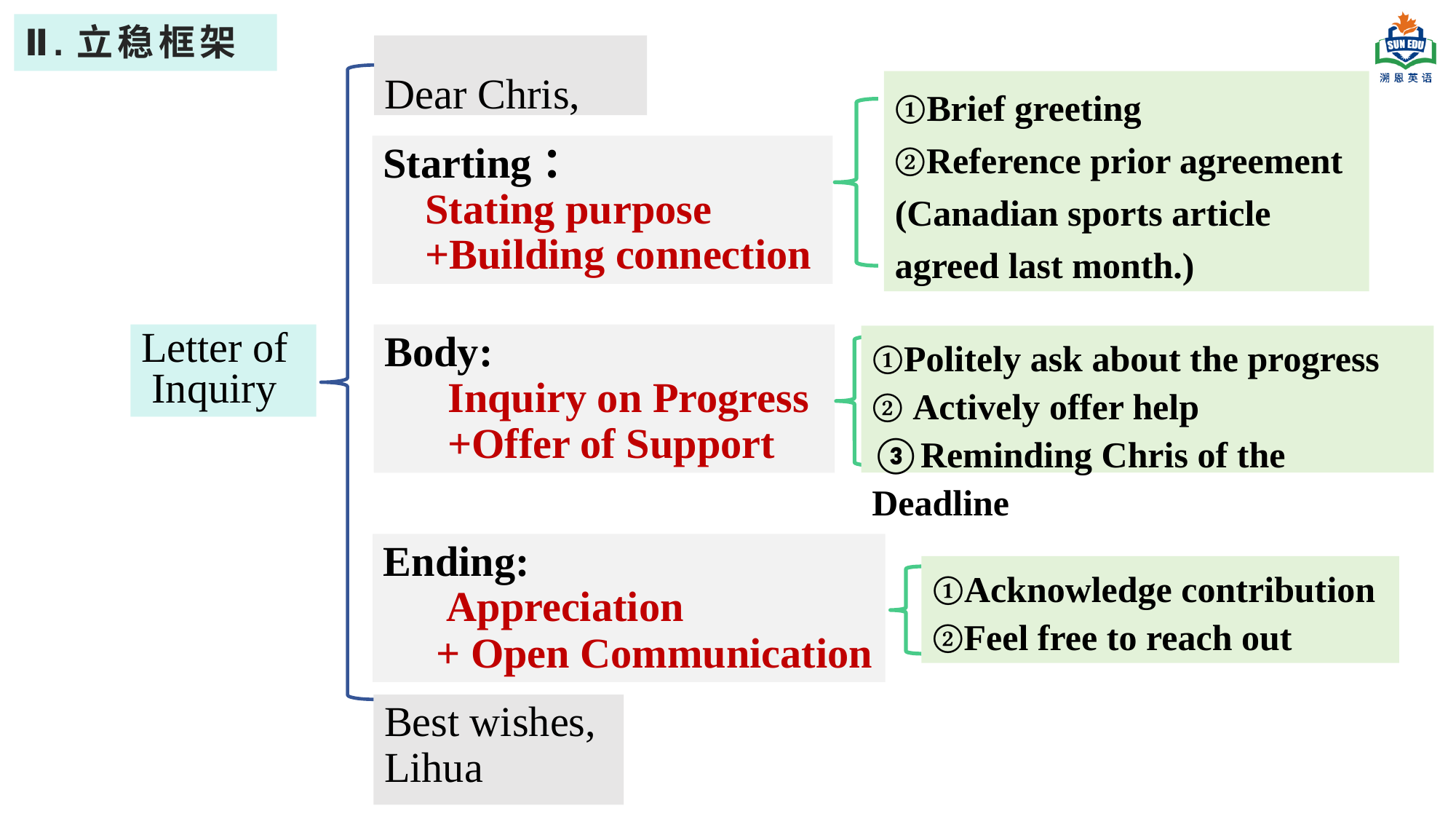

Ⅱ.立稳框架

Dear Chris,

①Brief greeting
②Reference prior agreement (Canadian sports article agreed last month.)

Starting：
    Stating purpose
    +Building connection
Letter of
 Inquiry
Body:
      Inquiry on Progress
      +Offer of Support
①Politely ask about the progress
② Actively offer help
③Reminding Chris of the Deadline

Ending:
      Appreciation
     + Open Communication
①Acknowledge contribution
②Feel free to reach out

Best wishes,
Lihua